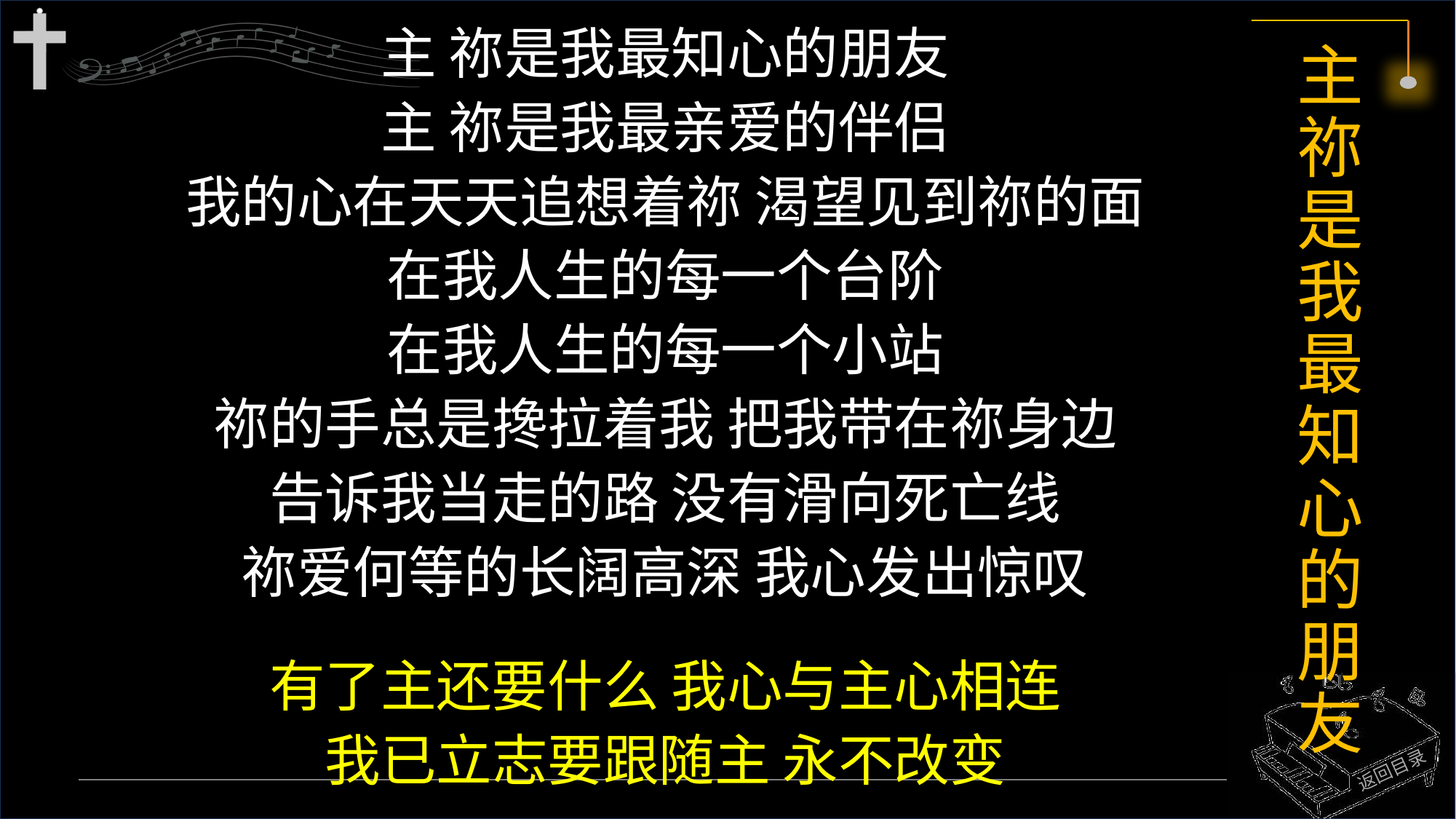

主 祢是我最知心的朋友
主 祢是我最亲爱的伴侣
我的心在天天追想着祢 渴望见到祢的面
在我人生的每一个台阶
在我人生的每一个小站
祢的手总是搀拉着我 把我带在祢身边
告诉我当走的路 没有滑向死亡线
祢爱何等的长阔高深 我心发出惊叹

有了主还要什么 我心与主心相连
我已立志要跟随主 永不改变
# 主祢是我最知心的朋友